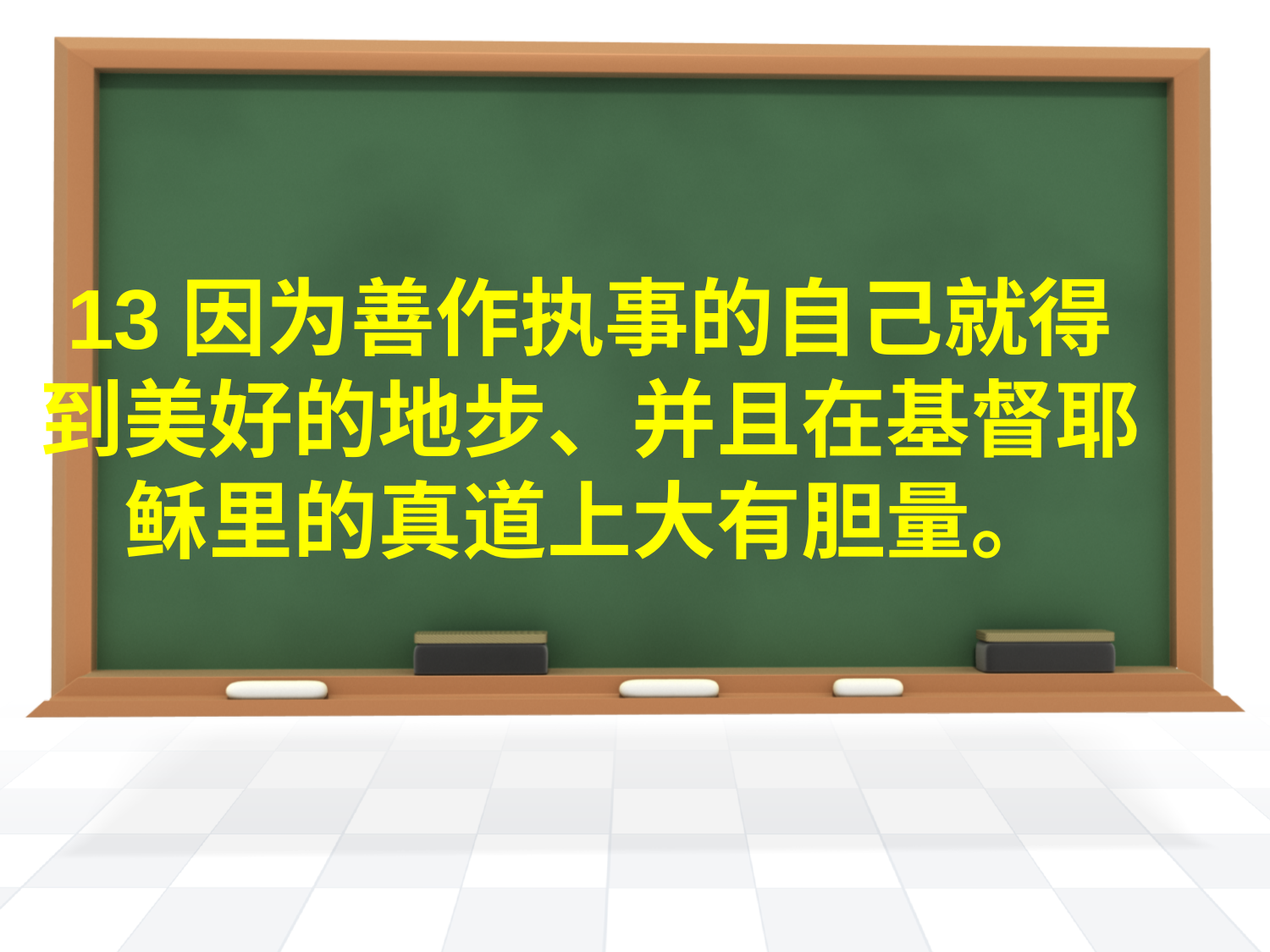

13因为善作执事的自己就得到美好的地步、并且在基督耶稣里的真道上大有胆量。